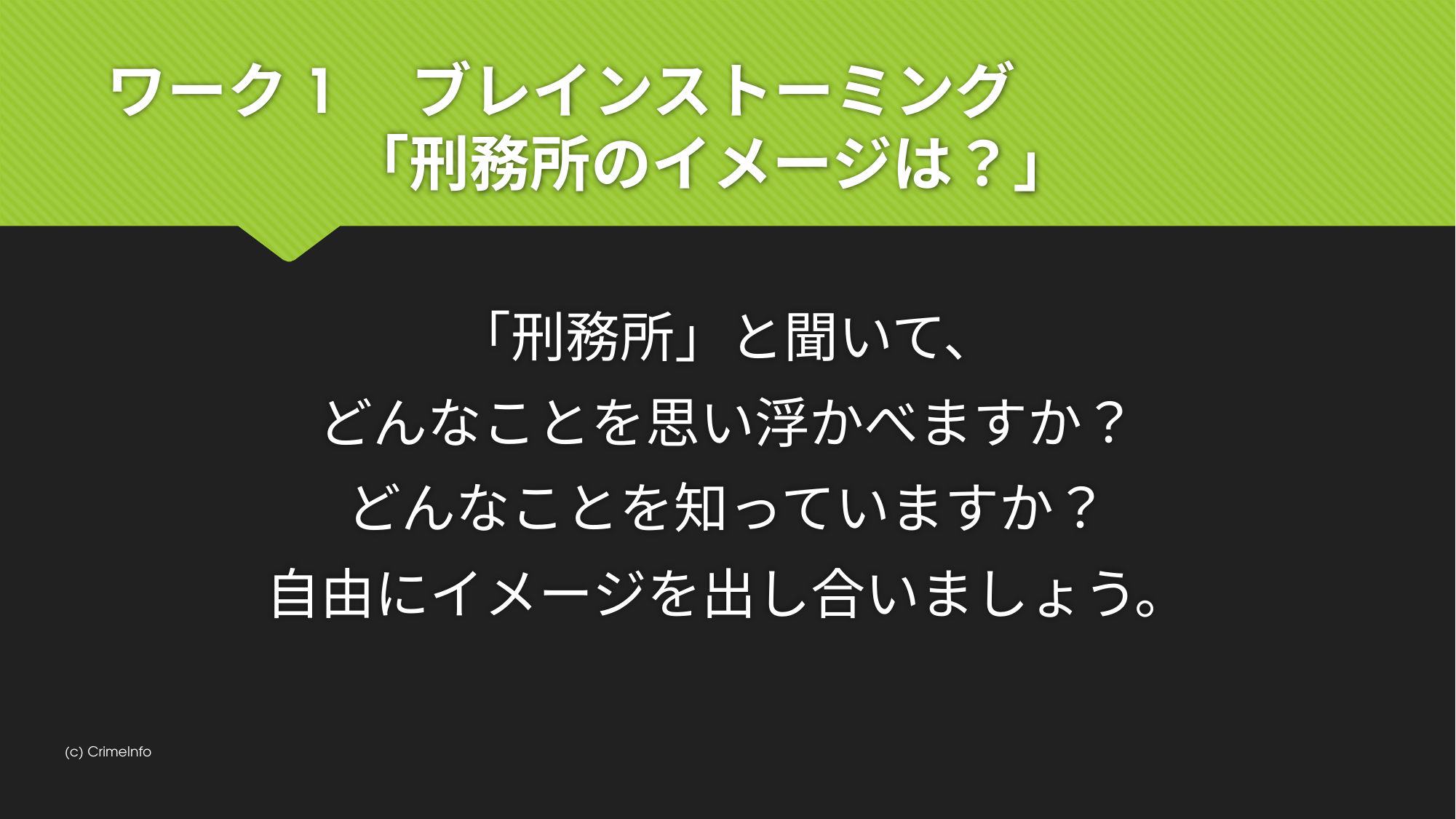

# ワーク1　ブレインストーミング 　　　　「刑務所のイメージは？」
「刑務所」と聞いて、
どんなことを思い浮かべますか？
どんなことを知っていますか？
自由にイメージを出し合いましょう。

(c) CrimeInfo